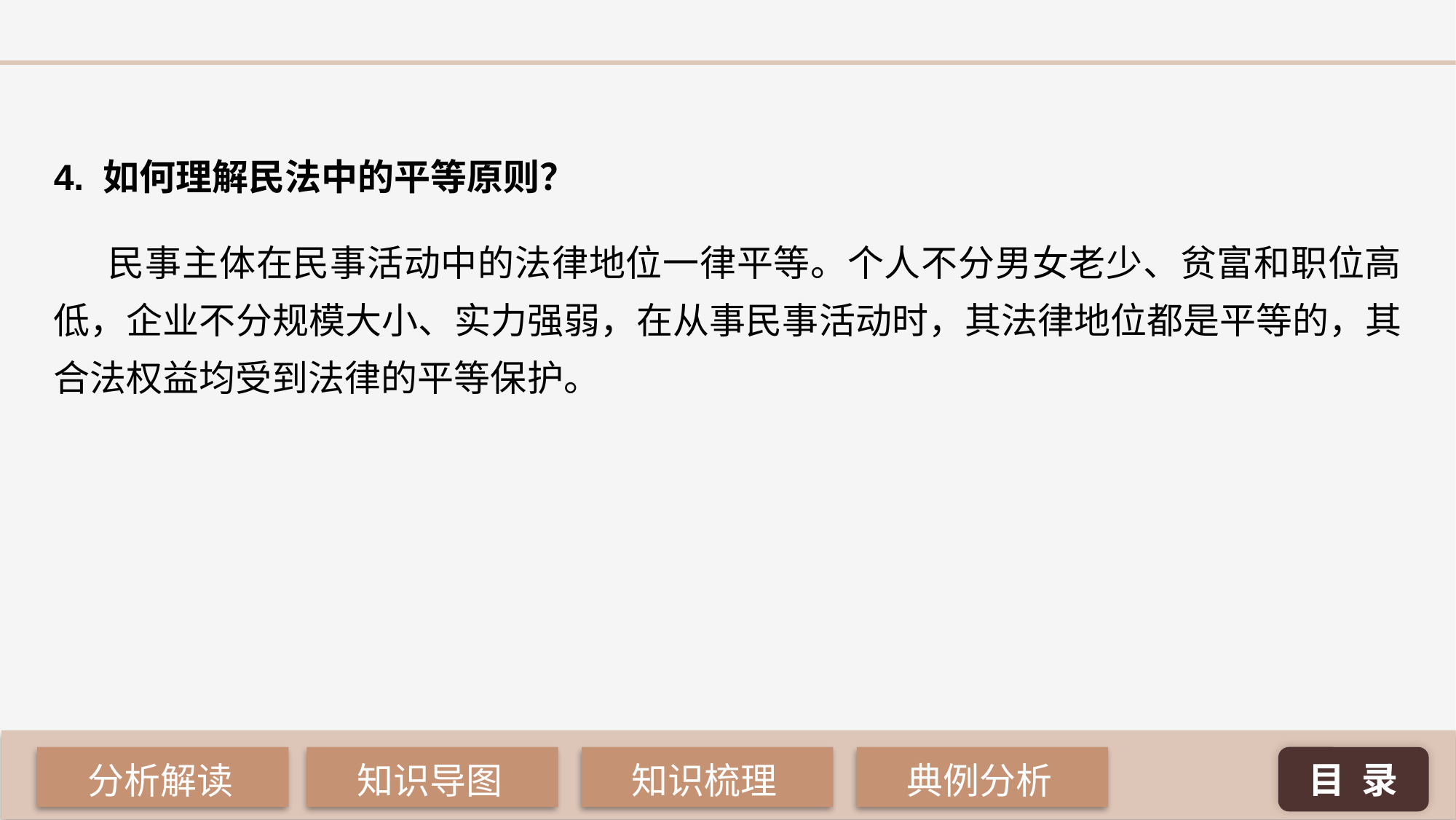

4. 如何理解民法中的平等原则？
民事主体在民事活动中的法律地位一律平等。个人不分男女老少、贫富和职位高低，企业不分规模大小、实力强弱，在从事民事活动时，其法律地位都是平等的，其合法权益均受到法律的平等保护。